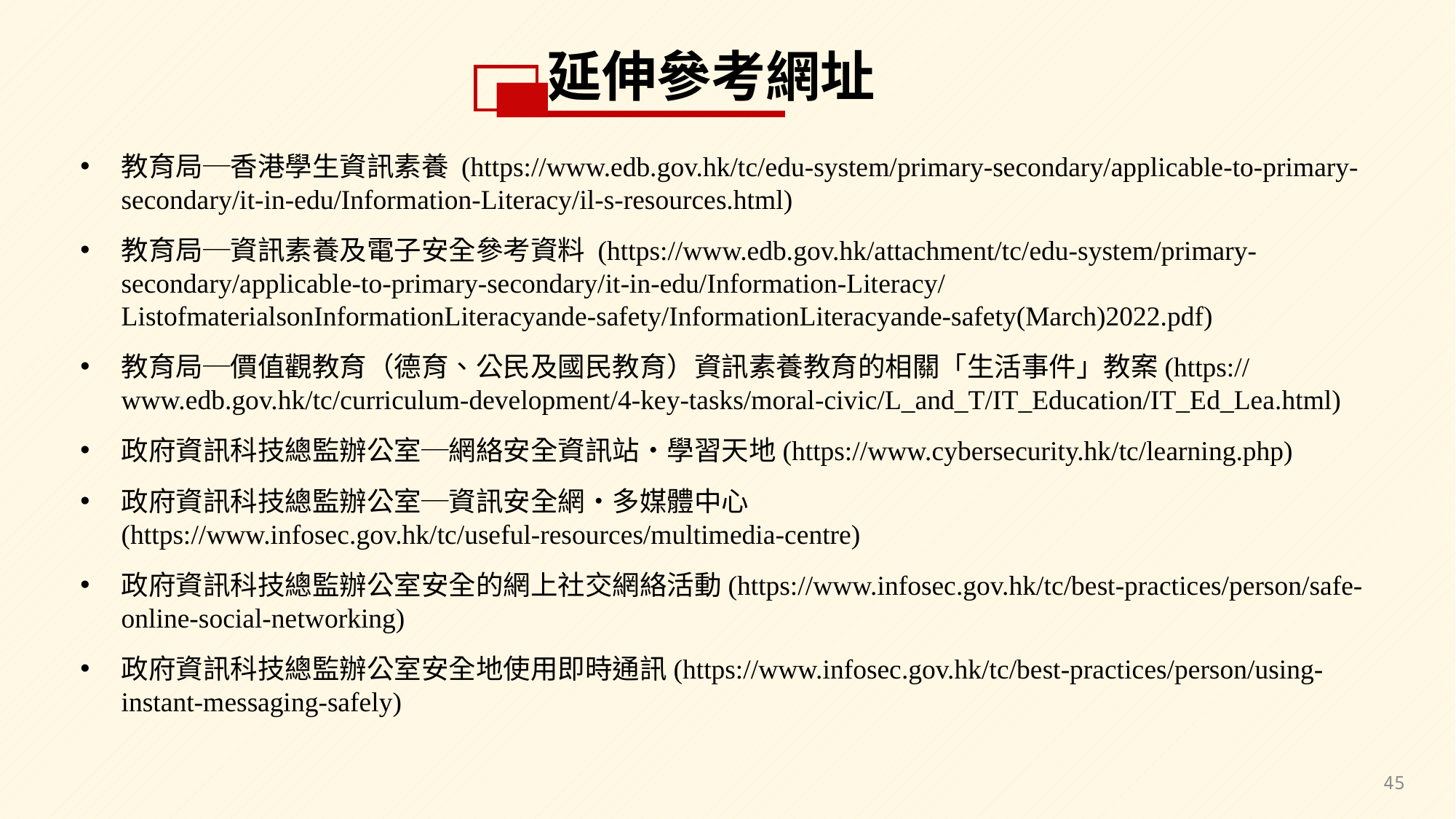

延伸參考網址

教育局─香港學生資訊素養 (https://www.edb.gov.hk/tc/edu-system/primary-secondary/applicable-to-primary-secondary/it-in-edu/Information-Literacy/il-s-resources.html)
教育局─資訊素養及電子安全參考資料 (https://www.edb.gov.hk/attachment/tc/edu-system/primary-secondary/applicable-to-primary-secondary/it-in-edu/Information-Literacy/ListofmaterialsonInformationLiteracyande-safety/InformationLiteracyande-safety(March)2022.pdf)
教育局─價值觀教育（德育、公民及國民教育）資訊素養教育的相關「生活事件」教案(https://www.edb.gov.hk/tc/curriculum-development/4-key-tasks/moral-civic/L_and_T/IT_Education/IT_Ed_Lea.html)
政府資訊科技總監辦公室─網絡安全資訊站‧學習天地(https://www.cybersecurity.hk/tc/learning.php)
政府資訊科技總監辦公室─資訊安全網‧多媒體中心 (https://www.infosec.gov.hk/tc/useful-resources/multimedia-centre)
政府資訊科技總監辦公室安全的網上社交網絡活動(https://www.infosec.gov.hk/tc/best-practices/person/safe-online-social-networking)
政府資訊科技總監辦公室安全地使用即時通訊(https://www.infosec.gov.hk/tc/best-practices/person/using-instant-messaging-safely)